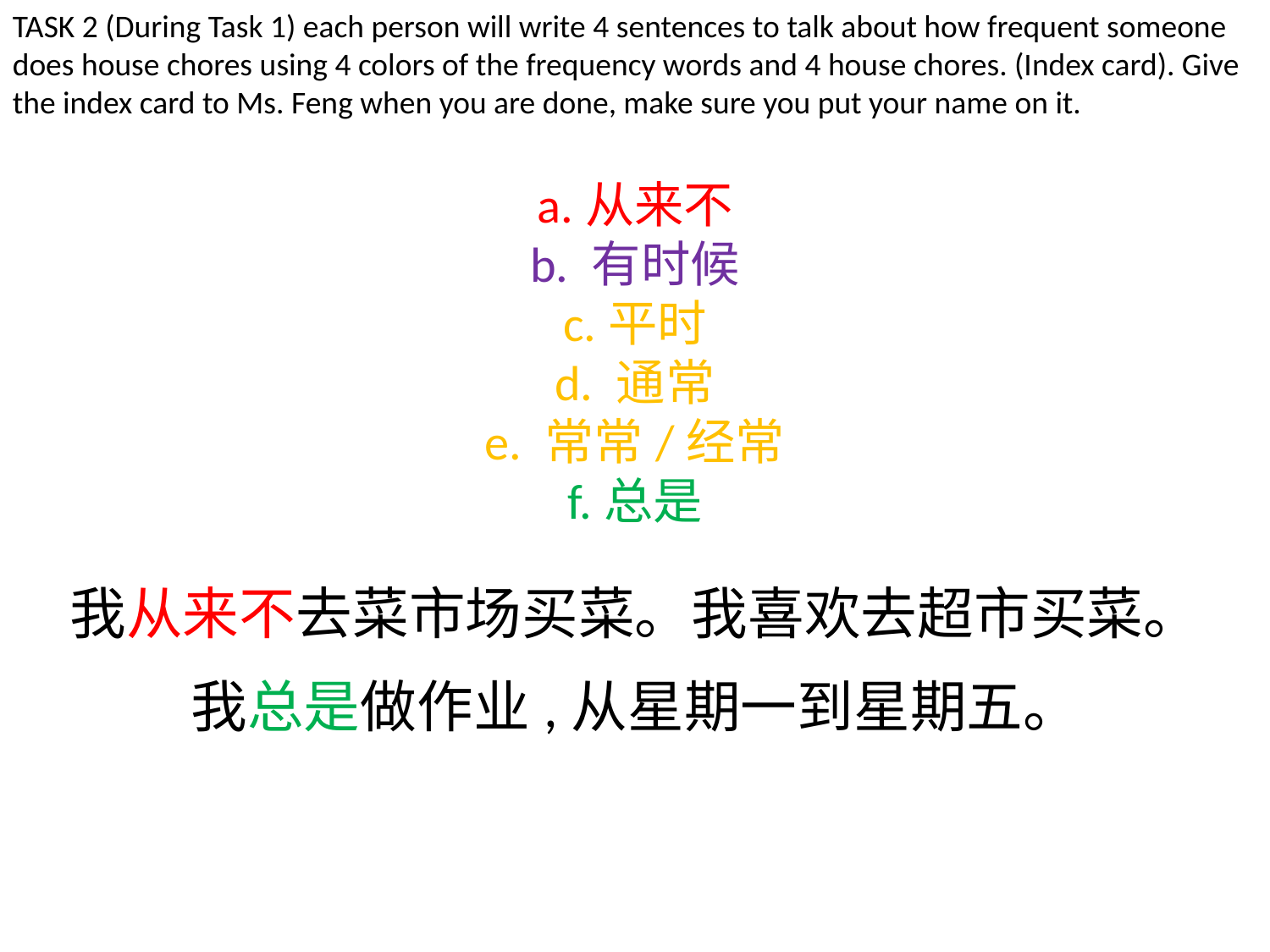

TASK 2 (During Task 1) each person will write 4 sentences to talk about how frequent someone does house chores using 4 colors of the frequency words and 4 house chores. (Index card). Give the index card to Ms. Feng when you are done, make sure you put your name on it.
# a.从来不 b. 有时候 c.平时 d. 通常 e. 常常/经常 f.总是
我从来不去菜市场买菜。我喜欢去超市买菜。
我总是做作业,从星期一到星期五。